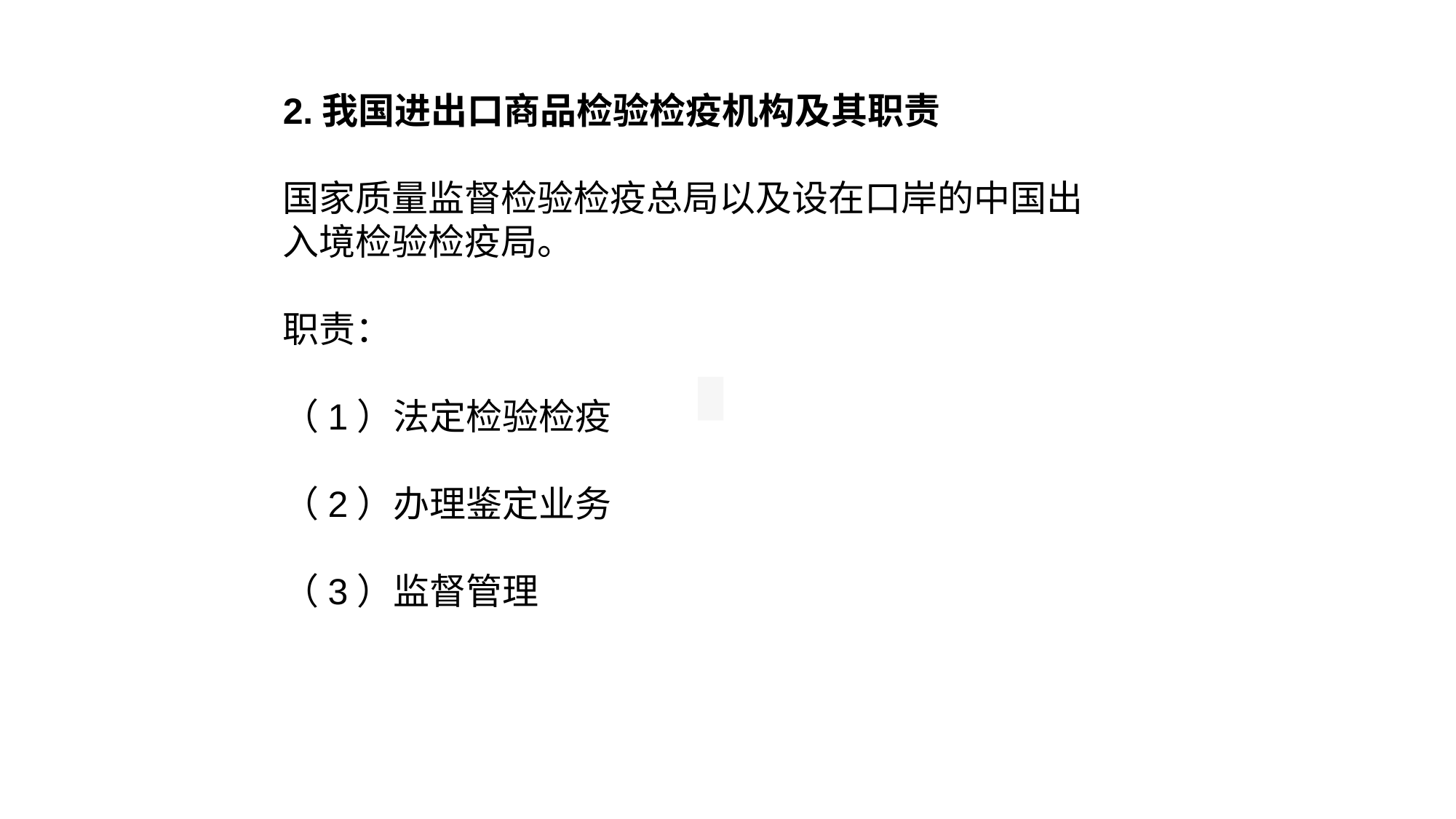

2.我国进出口商品检验检疫机构及其职责

国家质量监督检验检疫总局以及设在口岸的中国出入境检验检疫局。

职责：

（1）法定检验检疫

（2）办理鉴定业务

（3）监督管理